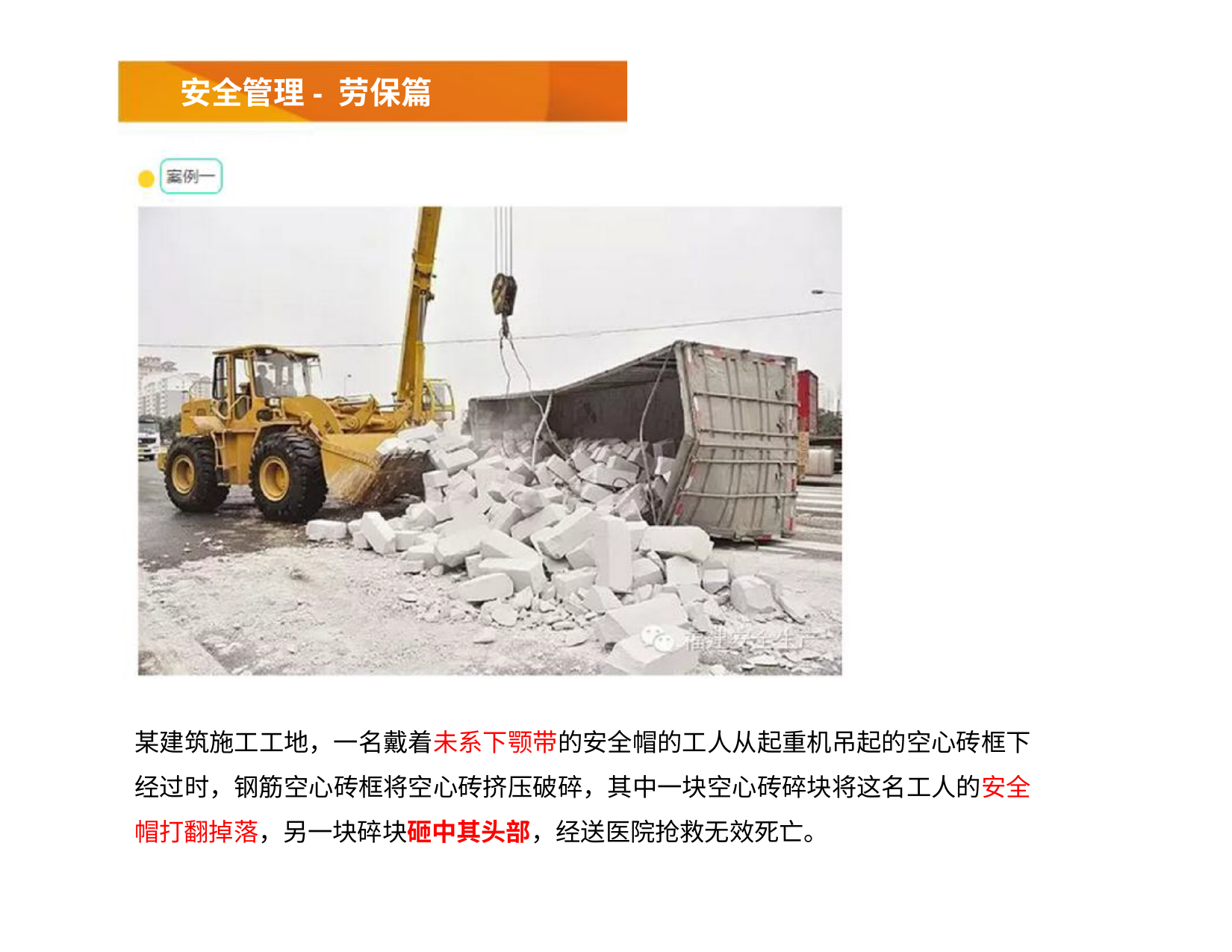

# 安全管理- 劳保篇

某建筑施工工地，一名戴着未系下颚带的安全帽的工人从起重机吊起的空心砖框下 经过时，钢筋空心砖框将空心砖挤压破碎，其中一块空心砖碎块将这名工人的安全 帽打翻掉落，另一块碎块砸中其头部，经送医院抢救无效死亡。